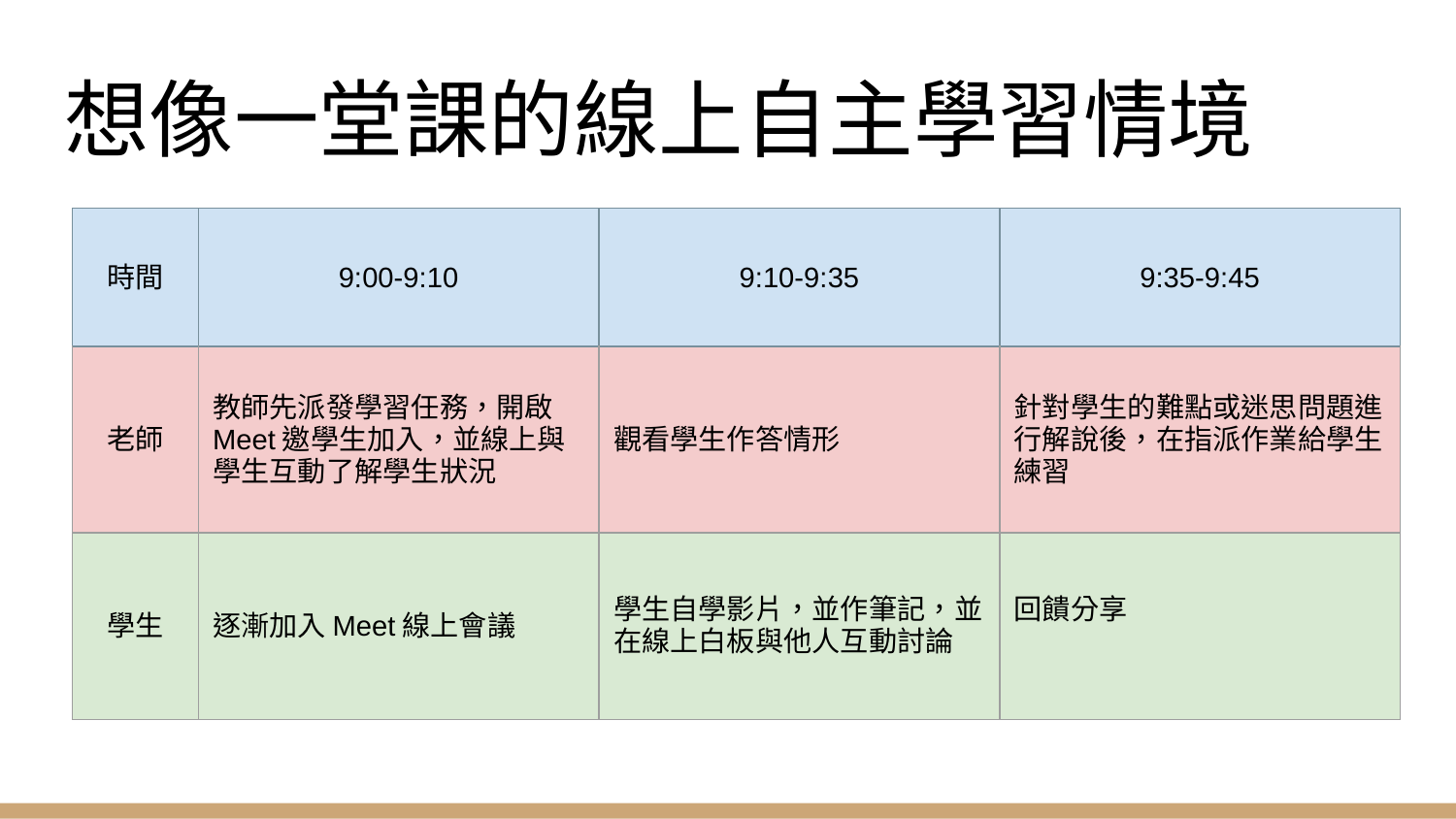

# 想像一堂課的線上自主學習情境

| 時間 | 9:00-9:10 | 9:10-9:35 | 9:35-9:45 |
| --- | --- | --- | --- |
| 老師 | 教師先派發學習任務，開啟Meet邀學生加入，並線上與學生互動了解學生狀況 | 觀看學生作答情形 | 針對學生的難點或迷思問題進行解說後，在指派作業給學生練習 |
| 學生 | 逐漸加入Meet線上會議 | 學生自學影片，並作筆記，並在線上白板與他人互動討論 | 回饋分享 |